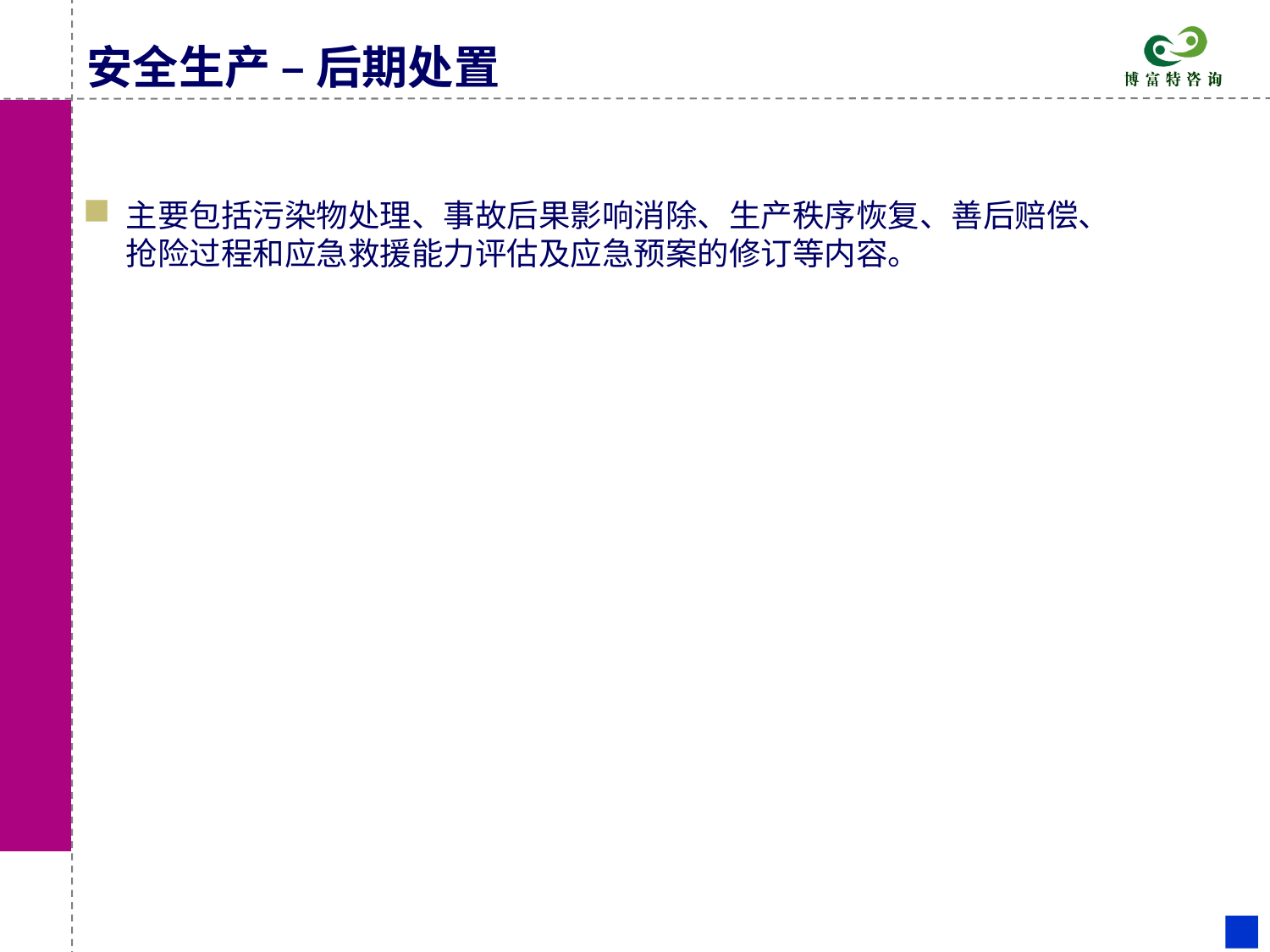

# 安全生产 – 后期处置
主要包括污染物处理、事故后果影响消除、生产秩序恢复、善后赔偿、抢险过程和应急救援能力评估及应急预案的修订等内容。

26